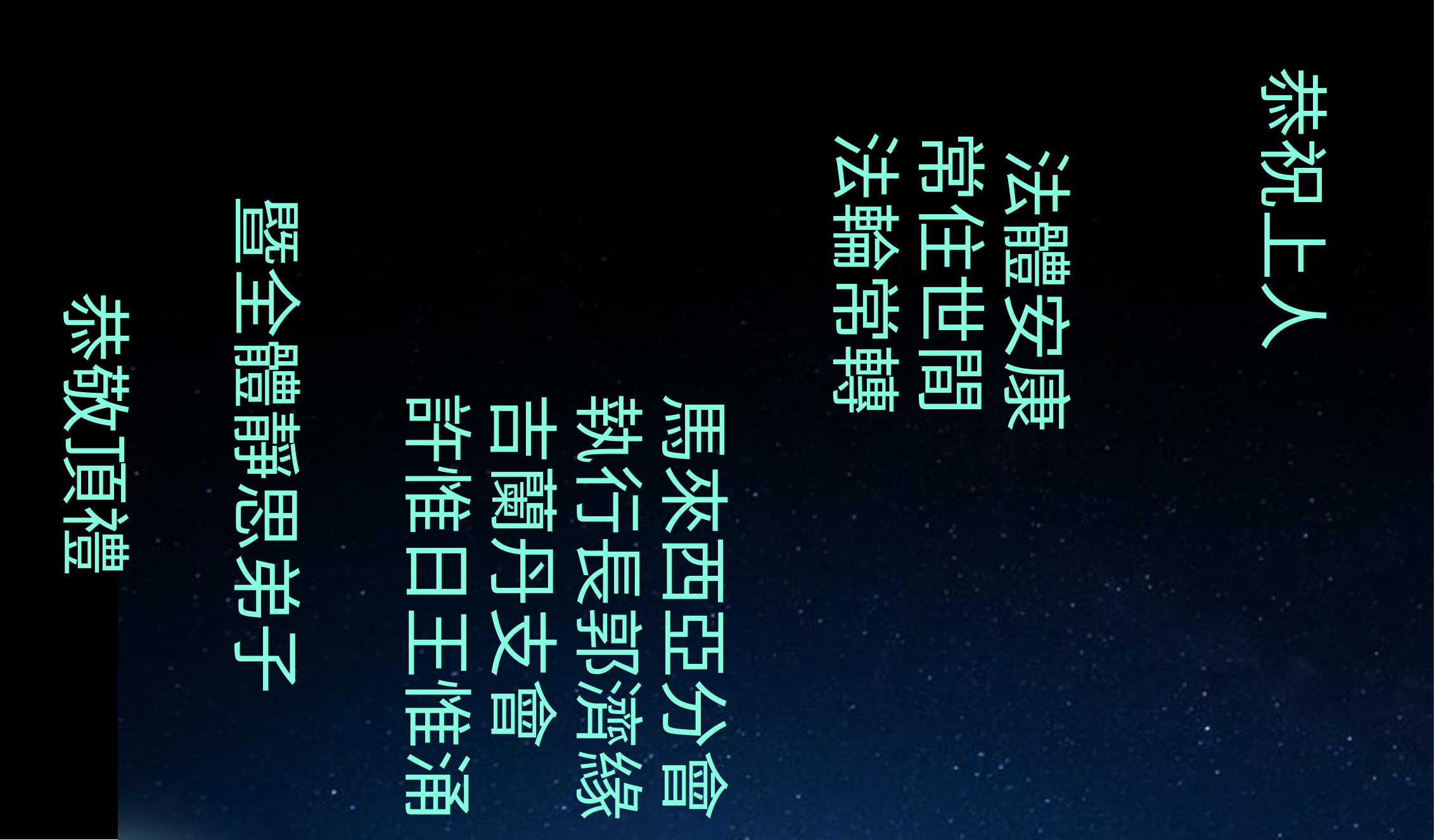

恭祝上人

    法體安康
    常住世間
    法輪常轉

							馬來西亞分會
							執行長郭濟緣
							吉蘭丹支會
							許惟日王惟涌

       暨全體靜思弟子
             恭敬頂禮